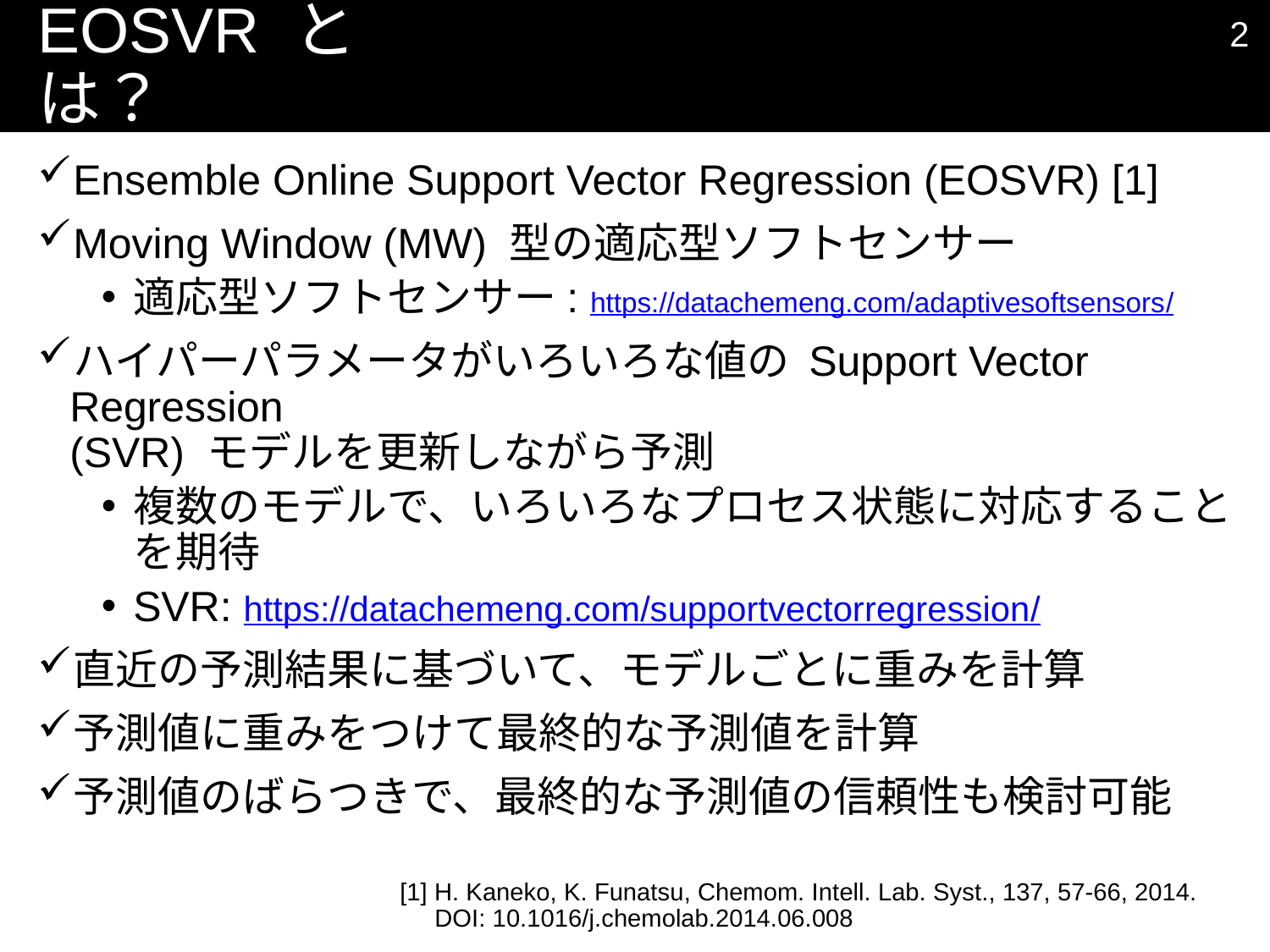

2
# EOSVR とは？
Ensemble Online Support Vector Regression (EOSVR) [1]
Moving Window (MW) 型の適応型ソフトセンサー
適応型ソフトセンサー: https://datachemeng.com/adaptivesoftsensors/
ハイパーパラメータがいろいろな値の Support Vector Regression
(SVR) モデルを更新しながら予測
複数のモデルで、いろいろなプロセス状態に対応することを期待
SVR: https://datachemeng.com/supportvectorregression/
直近の予測結果に基づいて、モデルごとに重みを計算
予測値に重みをつけて最終的な予測値を計算
予測値のばらつきで、最終的な予測値の信頼性も検討可能
[1] H. Kaneko, K. Funatsu, Chemom. Intell. Lab. Syst., 137, 57-66, 2014.
     DOI: 10.1016/j.chemolab.2014.06.008